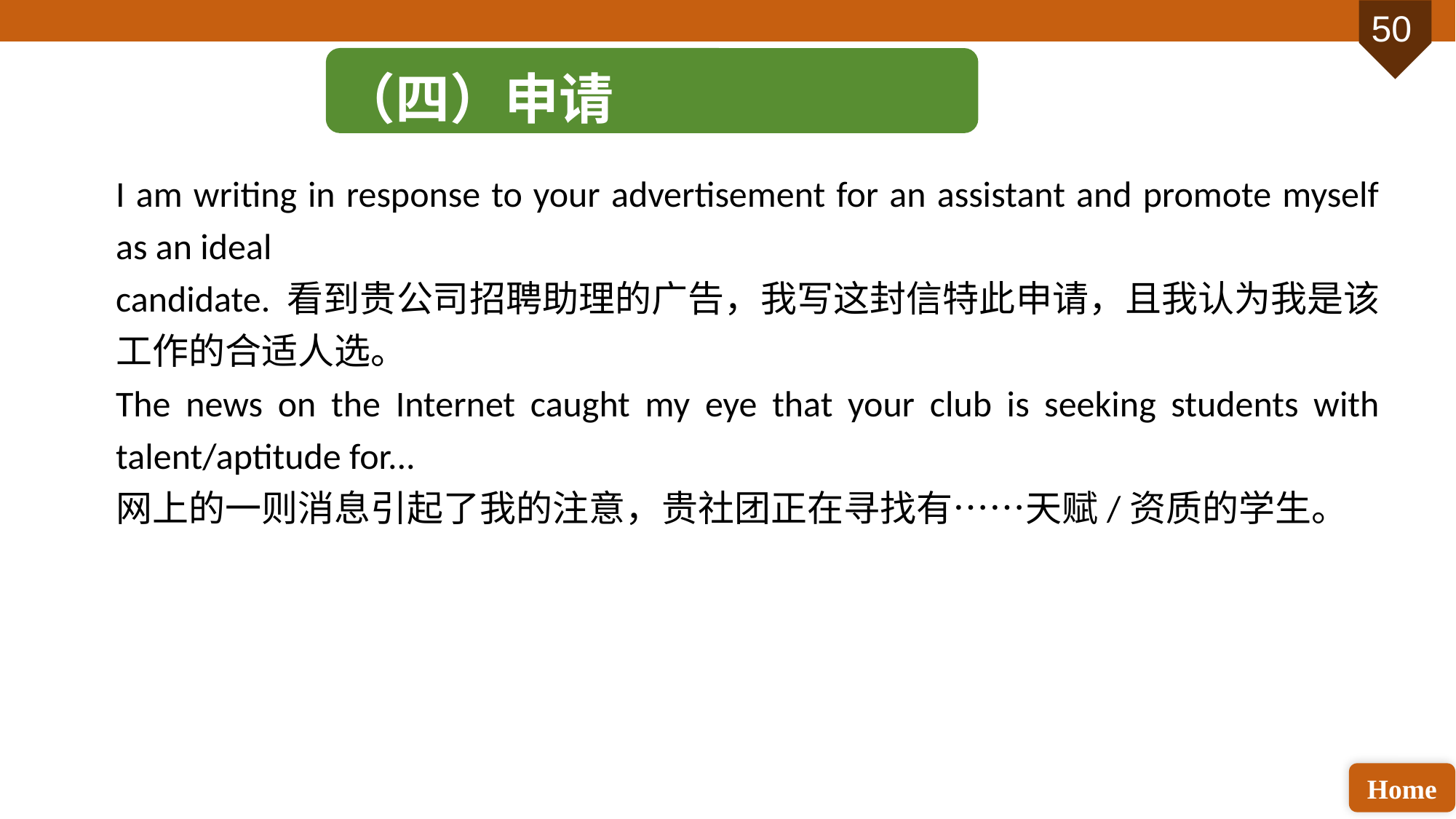

（四）申请
I am writing in response to your advertisement for an assistant and promote myself as an ideal
candidate. 看到贵公司招聘助理的广告，我写这封信特此申请，且我认为我是该工作的合适人选。
The news on the Internet caught my eye that your club is seeking students with talent/aptitude for...
网上的一则消息引起了我的注意，贵社团正在寻找有……天赋/资质的学生。